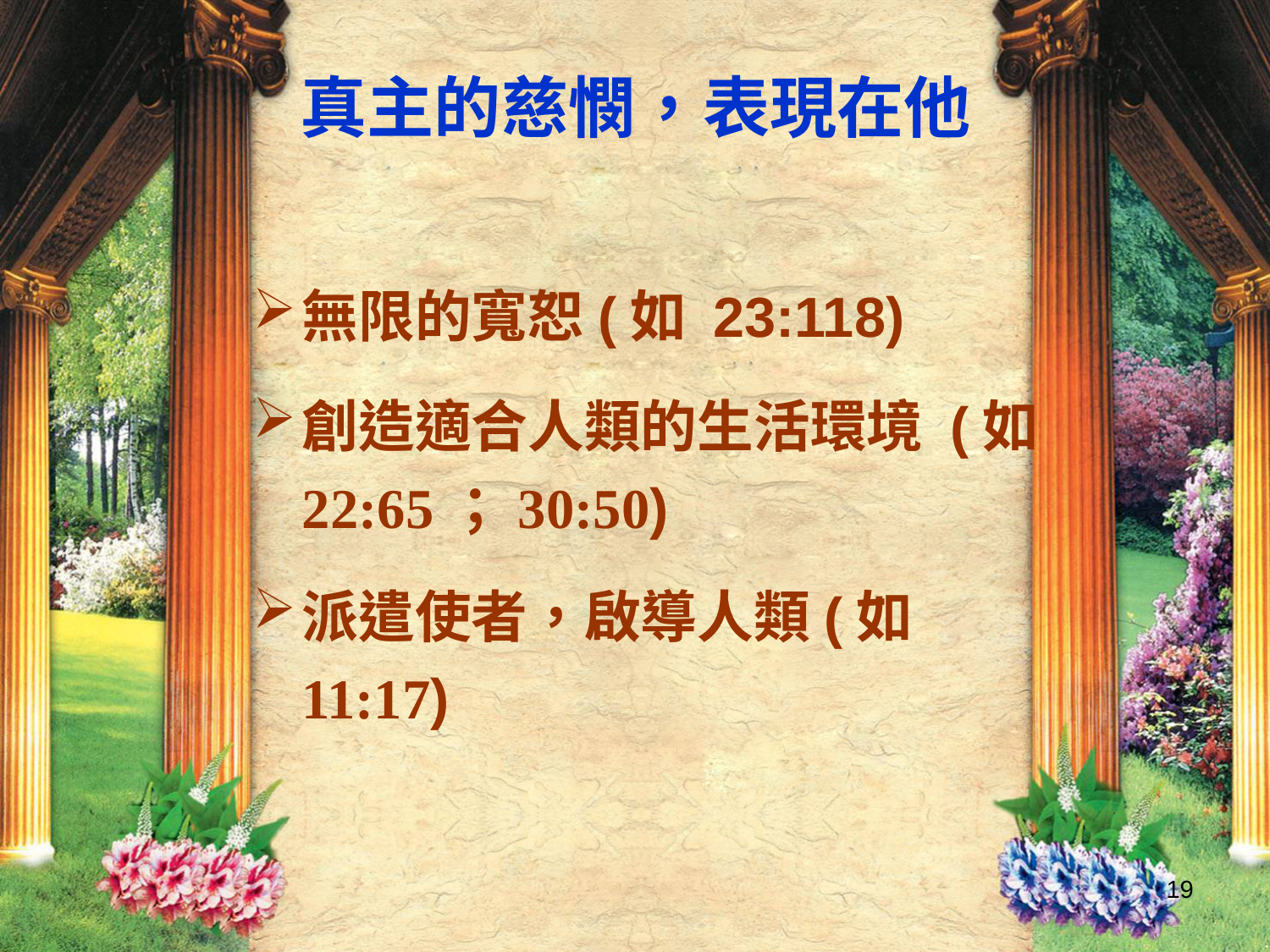

真主的慈憫，表現在他
無限的寬恕(如 23:118)
創造適合人類的生活環境 (如22:65；30:50)
派遣使者，啟導人類(如11:17)

19